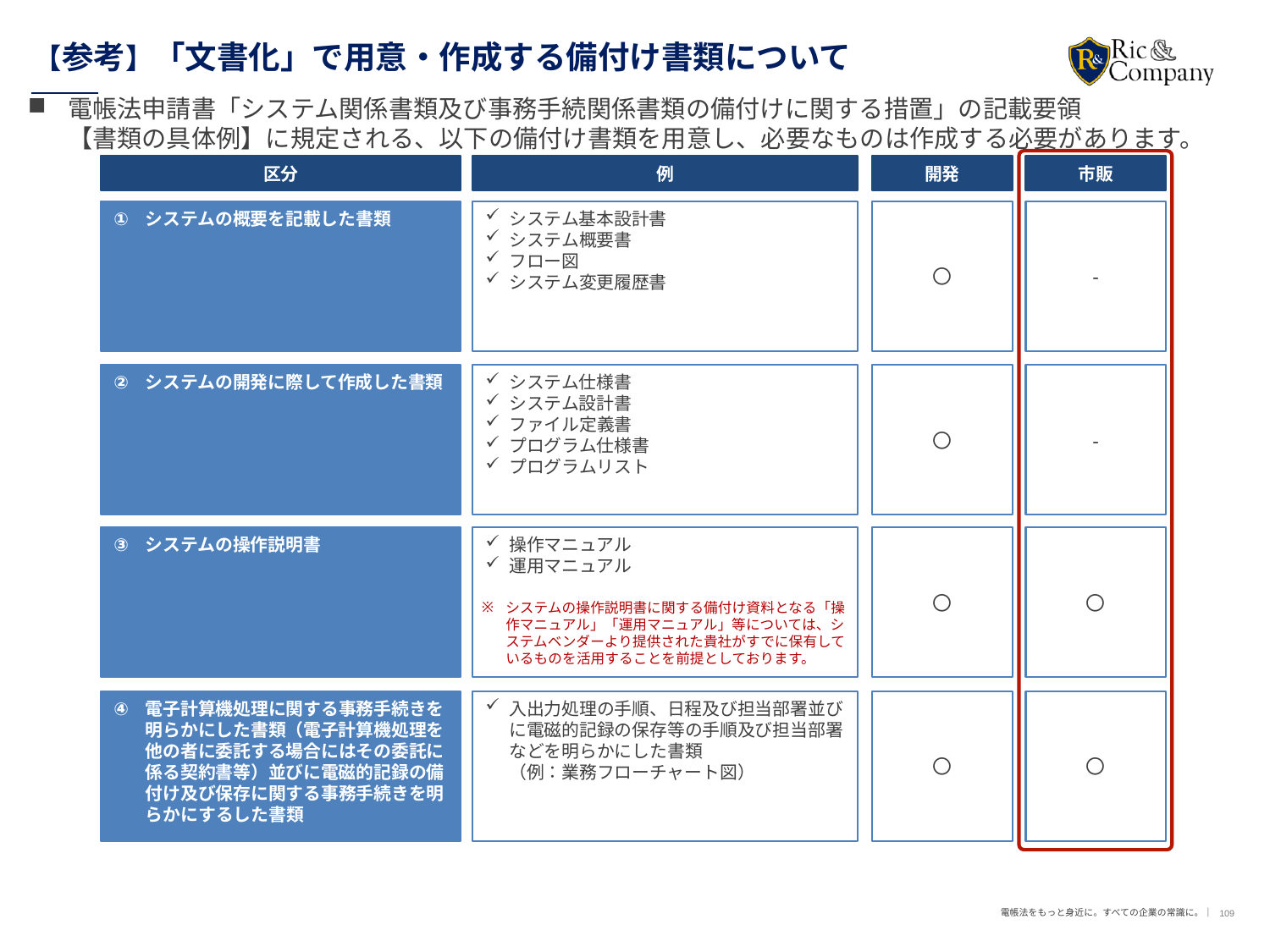

# 【参考】「文書化」で用意・作成する備付け書類について
電帳法申請書「システム関係書類及び事務手続関係書類の備付けに関する措置」の記載要領
【書類の具体例】に規定される、以下の備付け書類を用意し、必要なものは作成する必要があります。

区分
例
開発
市販
システム基本設計書
システム概要書
フロー図
システム変更履歴書
〇
-
システムの概要を記載した書類
システムの開発に際して作成した書類
システム仕様書
システム設計書
ファイル定義書
プログラム仕様書
プログラムリスト
〇
-
システムの操作説明書
操作マニュアル
運用マニュアル
〇
〇
システムの操作説明書に関する備付け資料となる「操作マニュアル」「運用マニュアル」等については、システムベンダーより提供された貴社がすでに保有しているものを活用することを前提としております。
電子計算機処理に関する事務手続きを明らかにした書類（電子計算機処理を他の者に委託する場合にはその委託に係る契約書等）並びに電磁的記録の備付け及び保存に関する事務手続きを明らかにするした書類
入出力処理の手順、日程及び担当部署並びに電磁的記録の保存等の手順及び担当部署などを明らかにした書類
（例：業務フローチャート図）
〇
〇